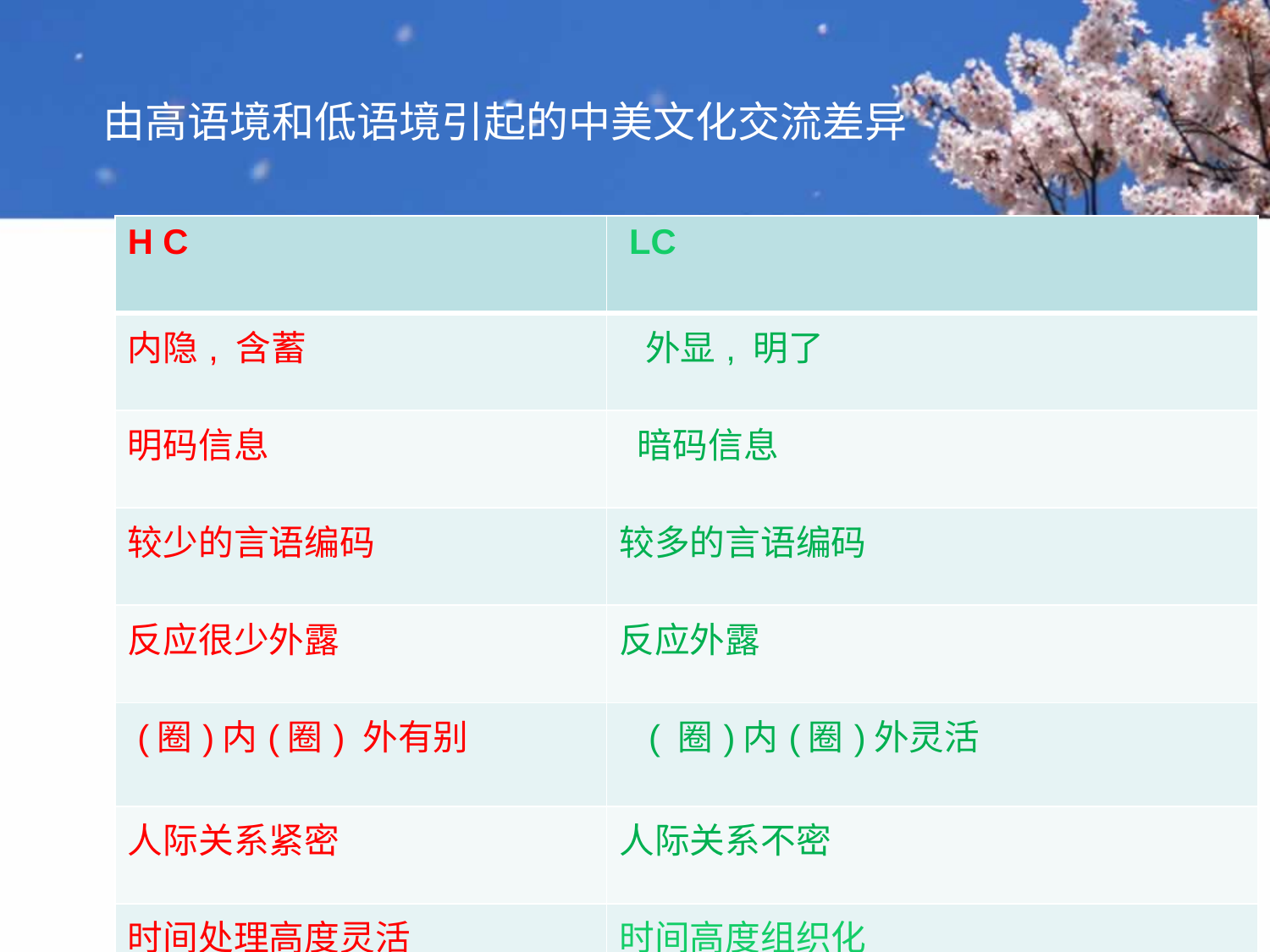

# 由高语境和低语境引起的中美文化交流差异
| H C | LC |
| --- | --- |
| 内隐, 含蓄 | 外显, 明了 |
| 明码信息 | 暗码信息 |
| 较少的言语编码 | 较多的言语编码 |
| 反应很少外露 | 反应外露 |
| (圈)内(圈) 外有别 | ( 圈)内(圈)外灵活 |
| 人际关系紧密 | 人际关系不密 |
| 时间处理高度灵活 | 时间高度组织化 |
交际的特点概括为: